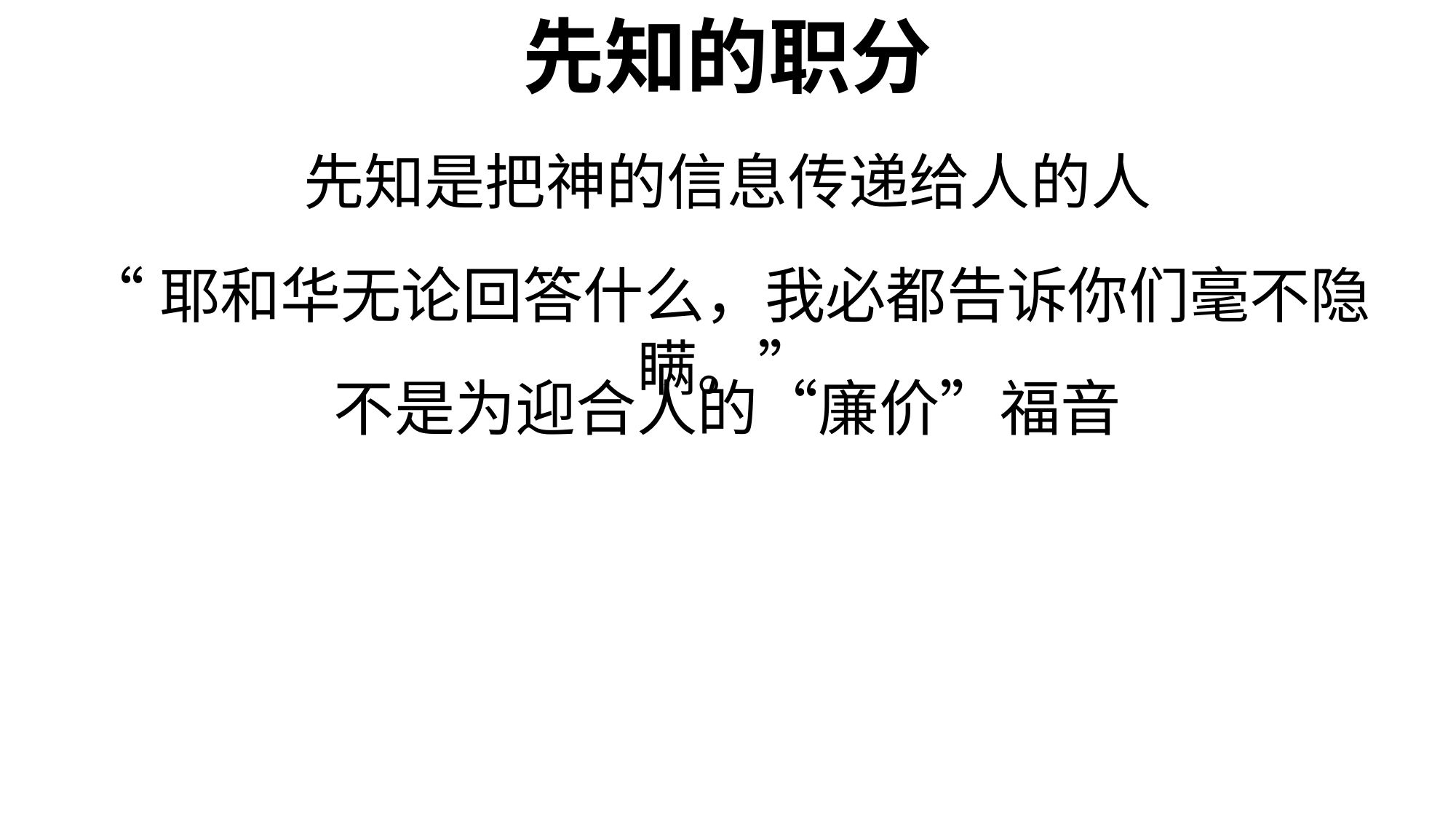

先知的职分
先知是把神的信息传递给人的人
“耶和华无论回答什么，我必都告诉你们毫不隐瞒。”
不是为迎合人的“廉价”福音